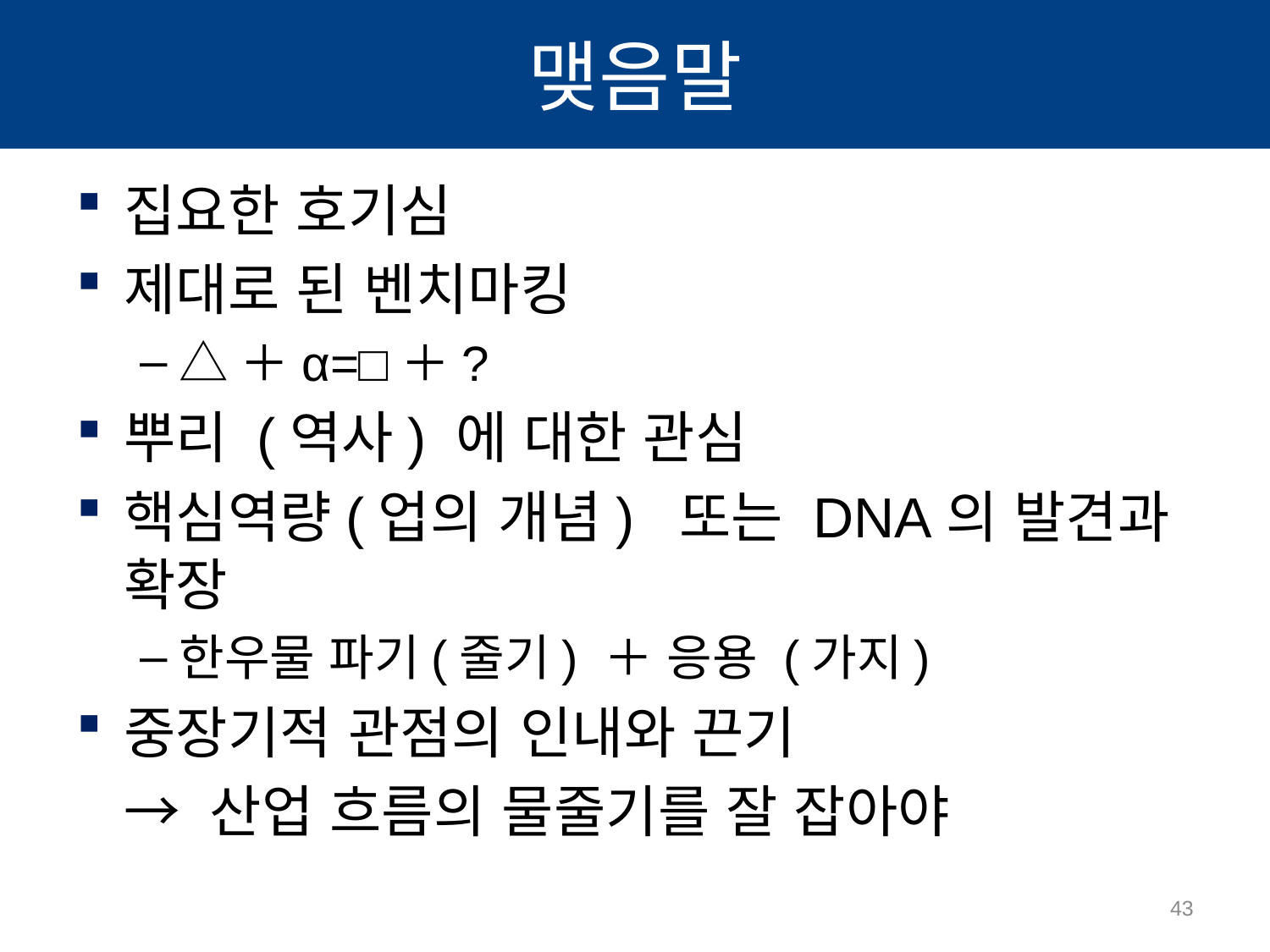

# 맺음말
집요한 호기심
제대로 된 벤치마킹
△＋α=□＋?
뿌리 (역사) 에 대한 관심
핵심역량(업의 개념)  또는 DNA의 발견과 확장
한우물 파기(줄기) ＋ 응용 (가지)
중장기적 관점의 인내와 끈기
   → 산업 흐름의 물줄기를 잘 잡아야
43